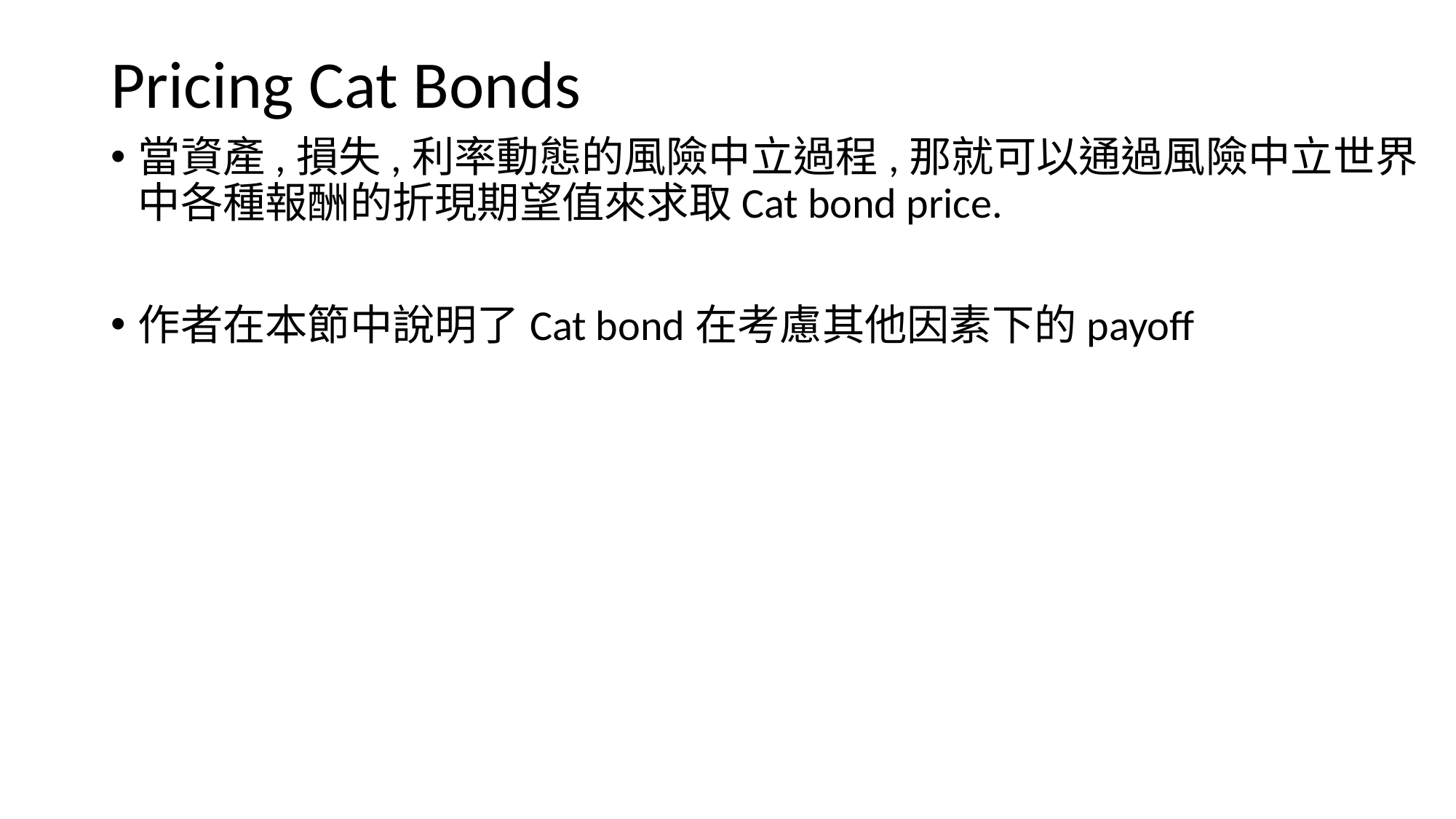

# Pricing Cat Bonds
當資產,損失,利率動態的風險中立過程,那就可以通過風險中立世界中各種報酬的折現期望值來求取Cat bond price.

作者在本節中說明了Cat bond在考慮其他因素下的payoff